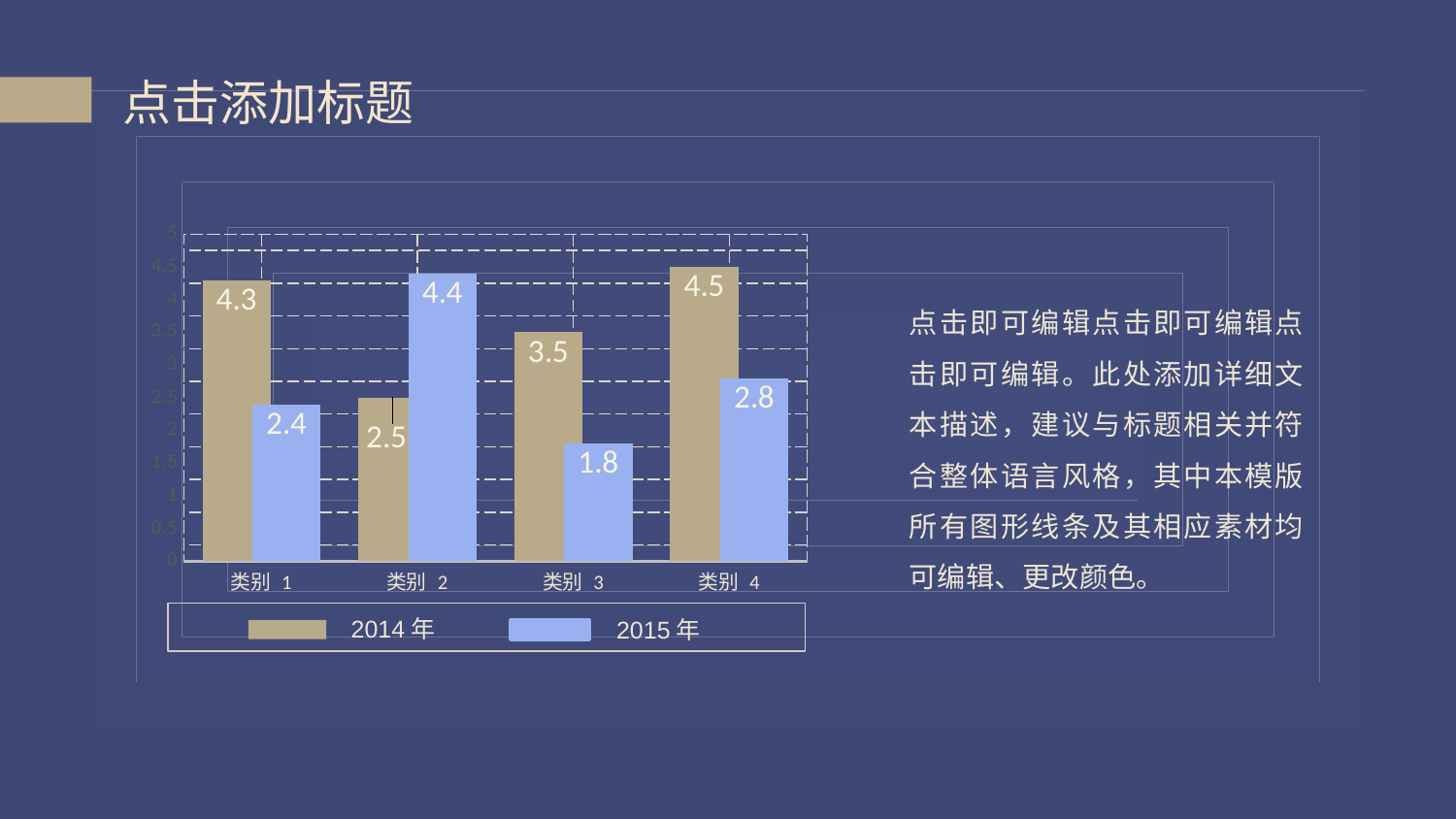

点击添加标题

### Chart

| Category | 系列 1 | 系列 2 |
|---|---|---|
| 类别 1 | 4.3 | 2.4 |
| 类别 2 | 2.5 | 4.4 |
| 类别 3 | 3.5 | 1.8 |
| 类别 4 | 4.5 | 2.8 |
点击即可编辑点击即可编辑点击即可编辑。此处添加详细文本描述，建议与标题相关并符合整体语言风格，其中本模版所有图形线条及其相应素材均可编辑、更改颜色。

2014年
2015年